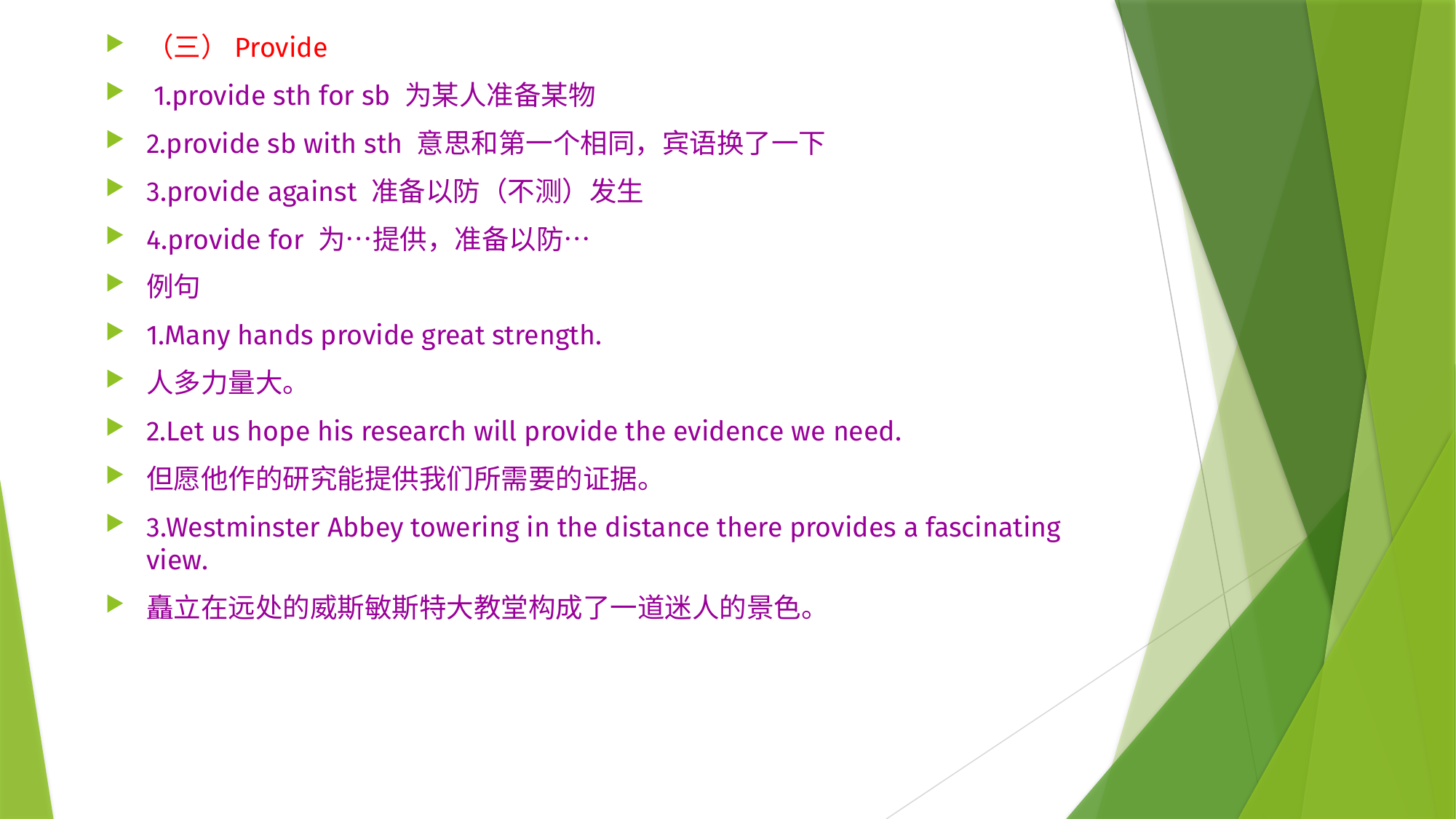

（三）Provide
 1.provide sth for sb 为某人准备某物
2.provide sb with sth 意思和第一个相同，宾语换了一下
3.provide against 准备以防（不测）发生
4.provide for 为…提供，准备以防…
例句
1.Many hands provide great strength.
人多力量大。
2.Let us hope his research will provide the evidence we need.
但愿他作的研究能提供我们所需要的证据。
3.Westminster Abbey towering in the distance there provides a fascinating view.
矗立在远处的威斯敏斯特大教堂构成了一道迷人的景色。